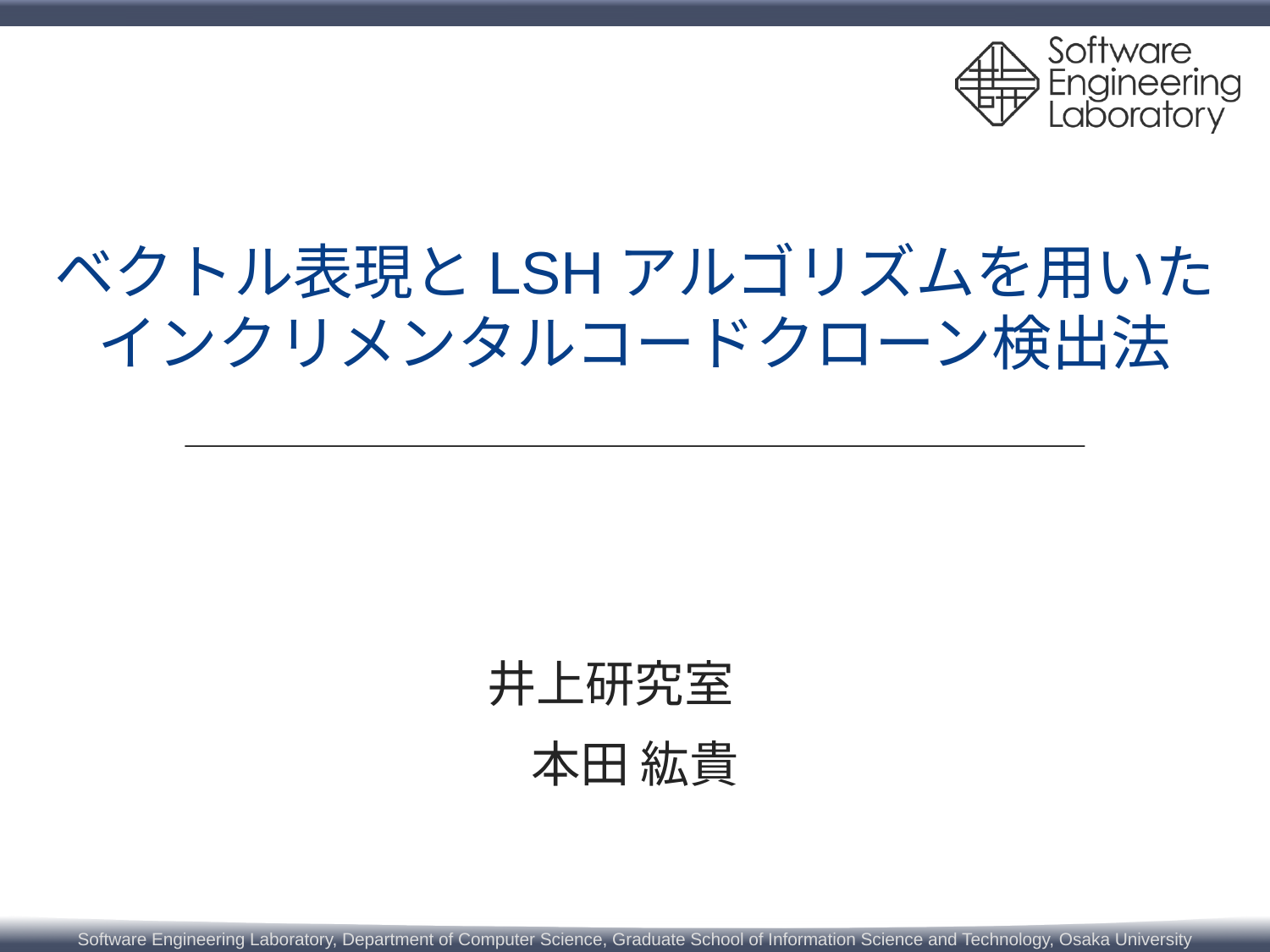

# ベクトル表現とLSHアルゴリズムを用いた インクリメンタルコードクローン検出法

井上研究室
本田 紘貴